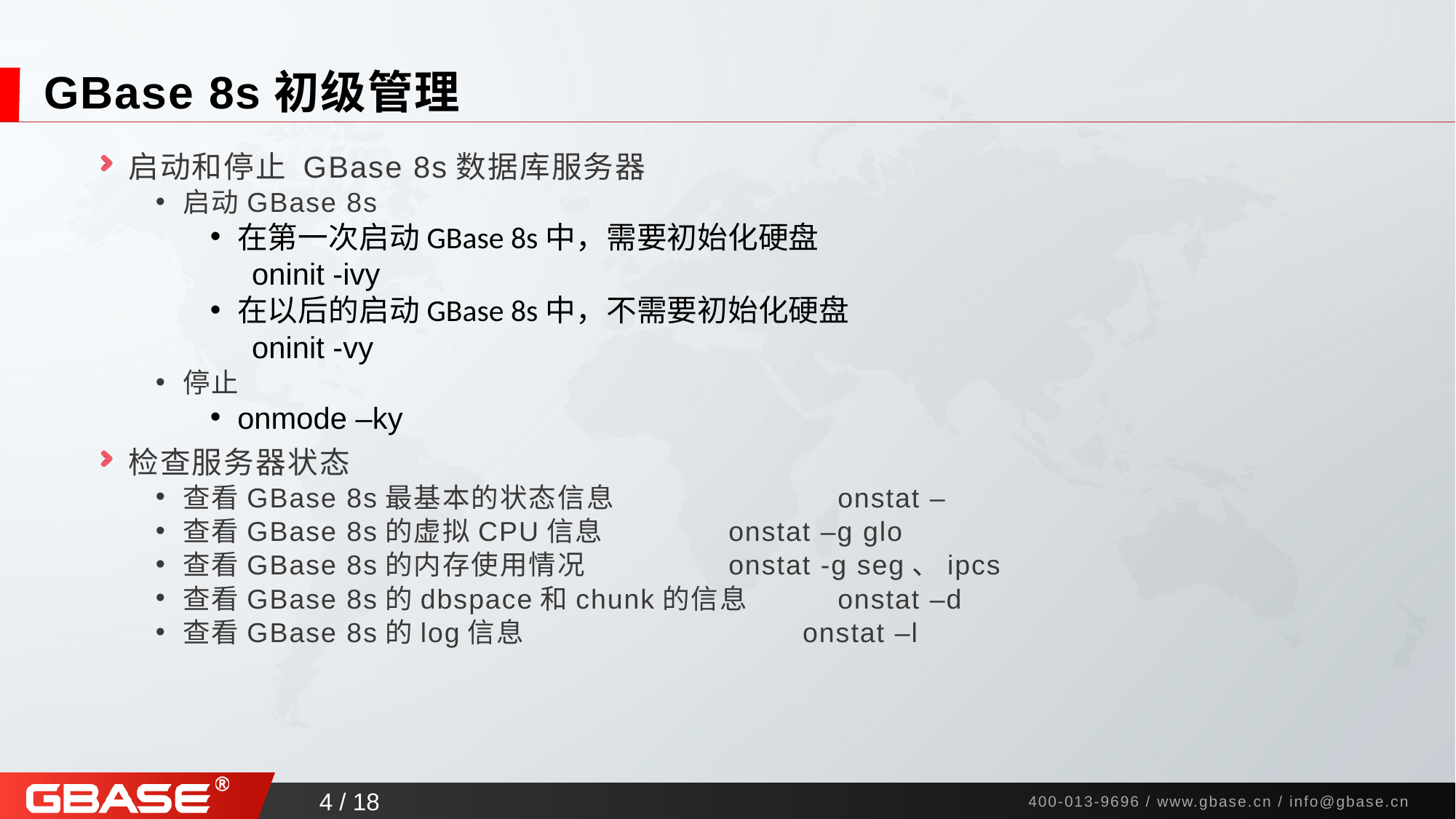

# GBase 8s初级管理
启动和停止 GBase 8s数据库服务器
启动GBase 8s
在第一次启动GBase 8s中，需要初始化硬盘
     oninit -ivy
在以后的启动GBase 8s中，不需要初始化硬盘
     oninit -vy
停止
onmode –ky
检查服务器状态
查看GBase 8s最基本的状态信息 		onstat –
查看GBase 8s的虚拟CPU信息 		onstat –g glo
查看GBase 8s的内存使用情况		onstat -g seg、ipcs
查看GBase 8s的dbspace和chunk的信息	onstat –d
查看GBase 8s的log信息	                       onstat –l